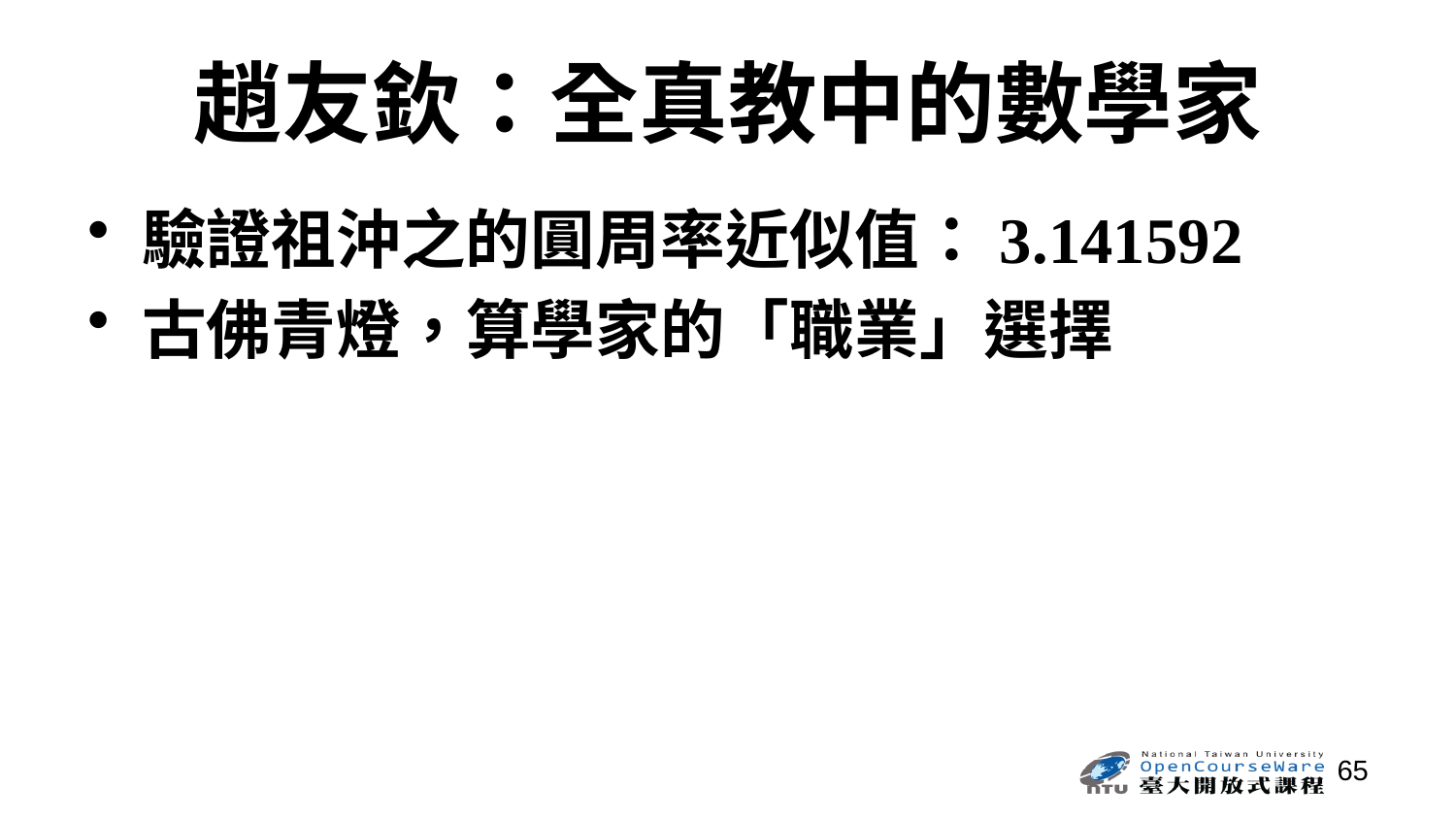

# 趙友欽：全真教中的數學家
驗證祖沖之的圓周率近似值：3.141592
古佛青燈，算學家的「職業」選擇
65